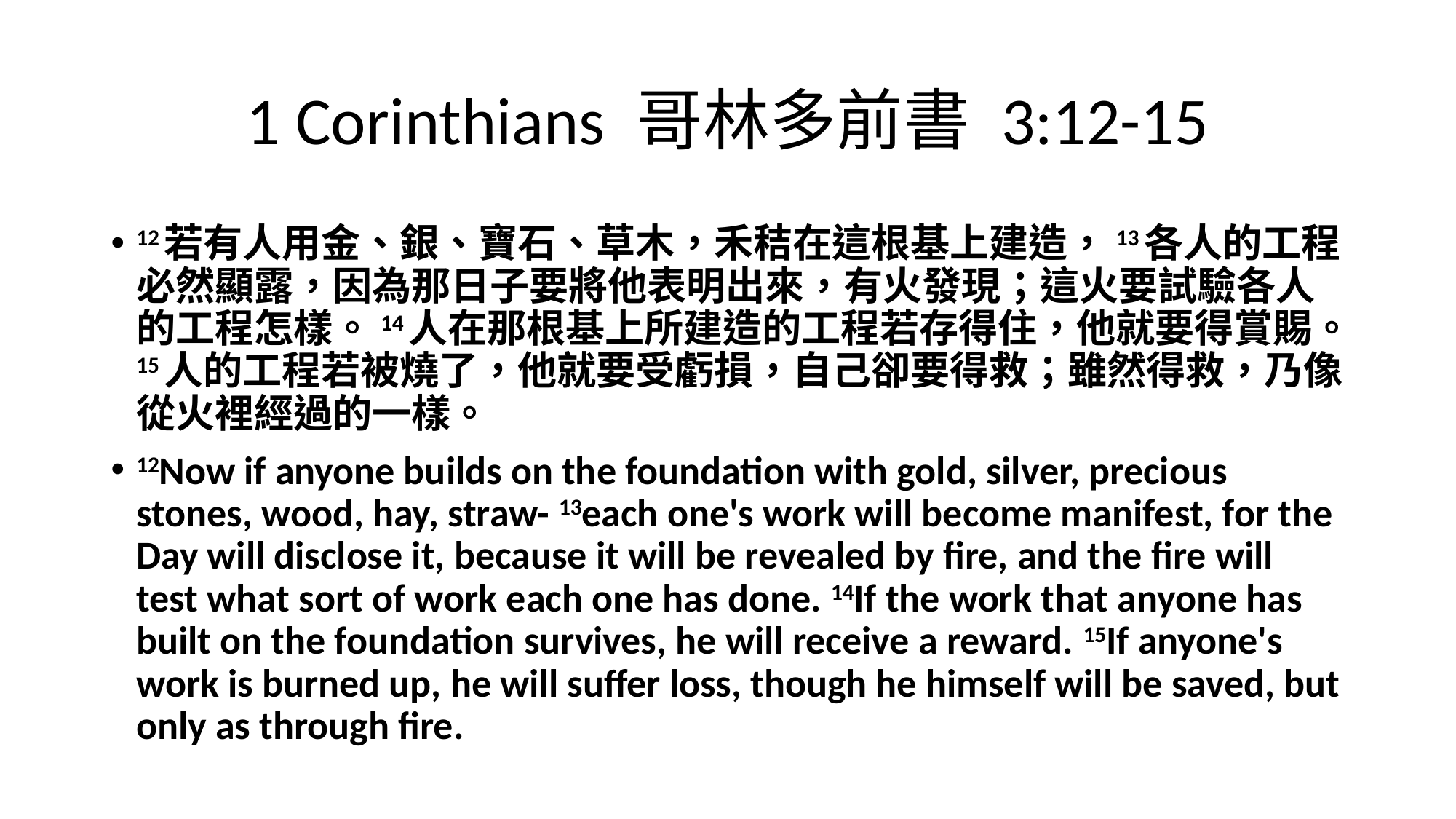

# 1 Corinthians 哥林多前書 3:12-15
12若有人用金、銀、寶石、草木，禾秸在這根基上建造，13各人的工程必然顯露，因為那日子要將他表明出來，有火發現；這火要試驗各人的工程怎樣。14人在那根基上所建造的工程若存得住，他就要得賞賜。15人的工程若被燒了，他就要受虧損，自己卻要得救；雖然得救，乃像從火裡經過的一樣。
12Now if anyone builds on the foundation with gold, silver, precious stones, wood, hay, straw- 13each one's work will become manifest, for the Day will disclose it, because it will be revealed by fire, and the fire will test what sort of work each one has done. 14If the work that anyone has built on the foundation survives, he will receive a reward. 15If anyone's work is burned up, he will suffer loss, though he himself will be saved, but only as through fire.